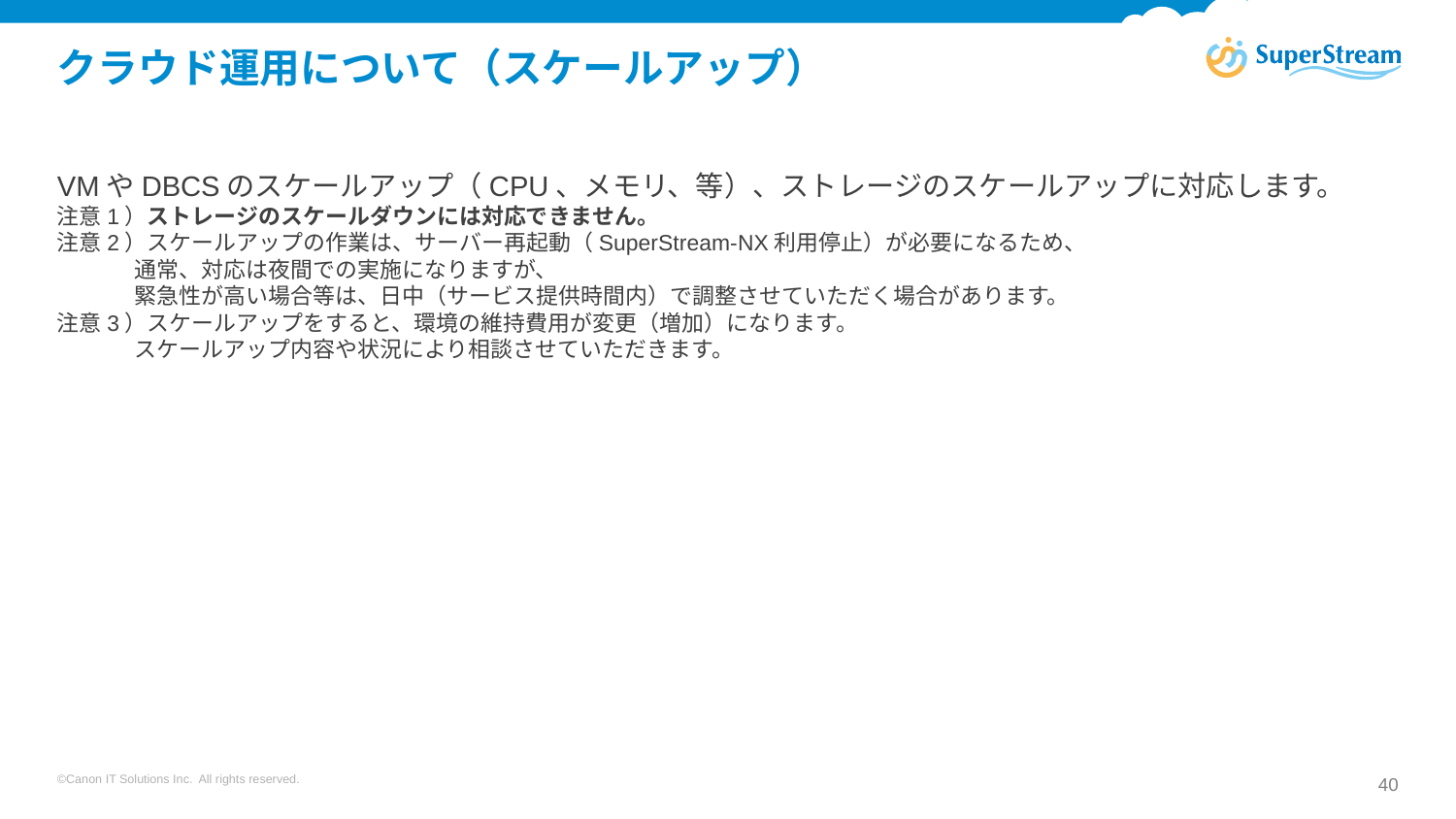

# クラウド運用について（スケールアップ）
VMやDBCSのスケールアップ（CPU、メモリ、等）、ストレージのスケールアップに対応します。
注意1）ストレージのスケールダウンには対応できません。
注意2）スケールアップの作業は、サーバー再起動（SuperStream-NX利用停止）が必要になるため、
　　　  通常、対応は夜間での実施になりますが、
　　　  緊急性が高い場合等は、日中（サービス提供時間内）で調整させていただく場合があります。
注意3）スケールアップをすると、環境の維持費用が変更（増加）になります。
　　　  スケールアップ内容や状況により相談させていただきます。

©Canon IT Solutions Inc.  All rights reserved.
40